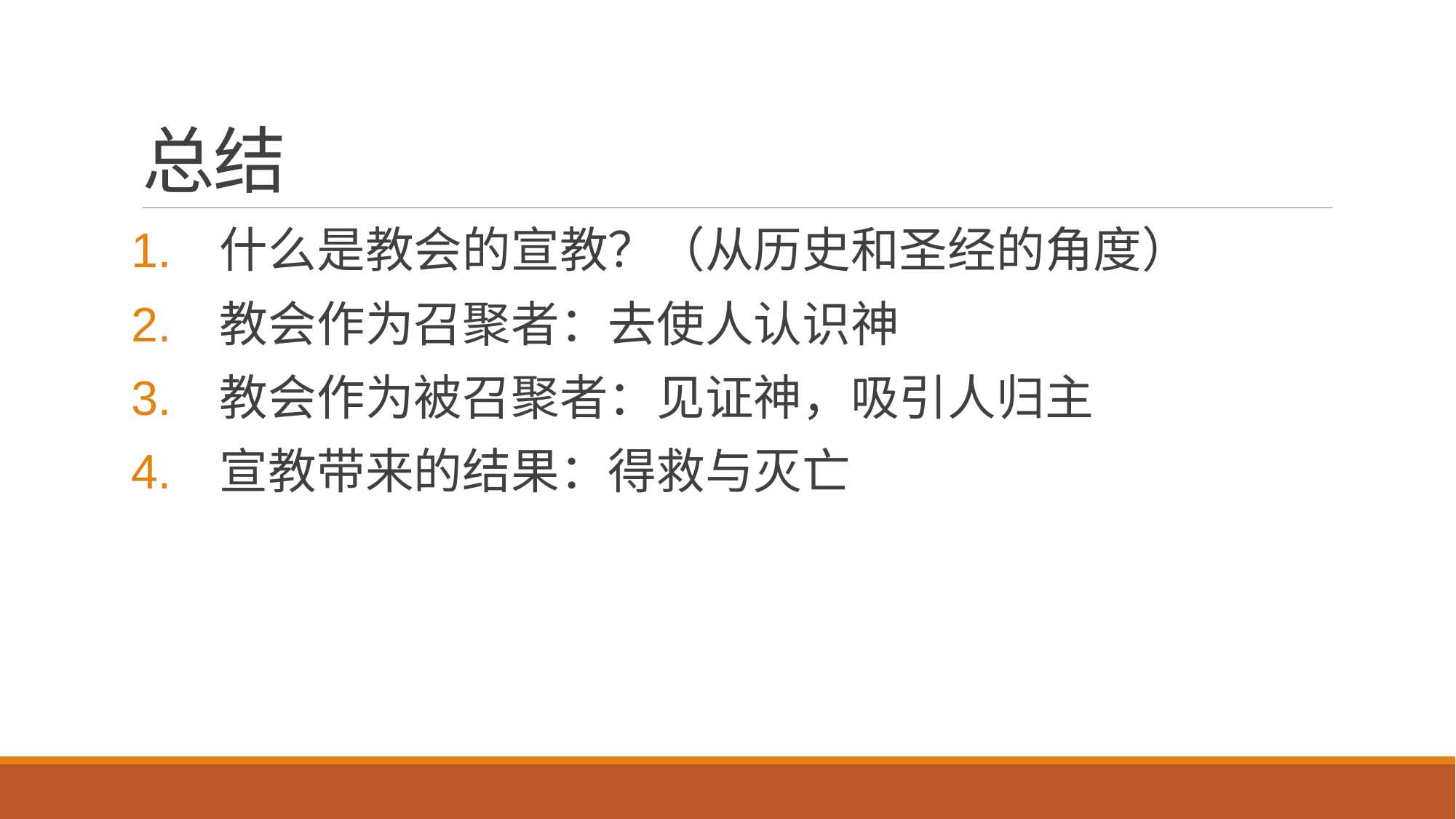

# 总结
什么是教会的宣教？（从历史和圣经的角度）
教会作为召聚者：去使人认识神
教会作为被召聚者：见证神，吸引人归主
宣教带来的结果：得救与灭亡